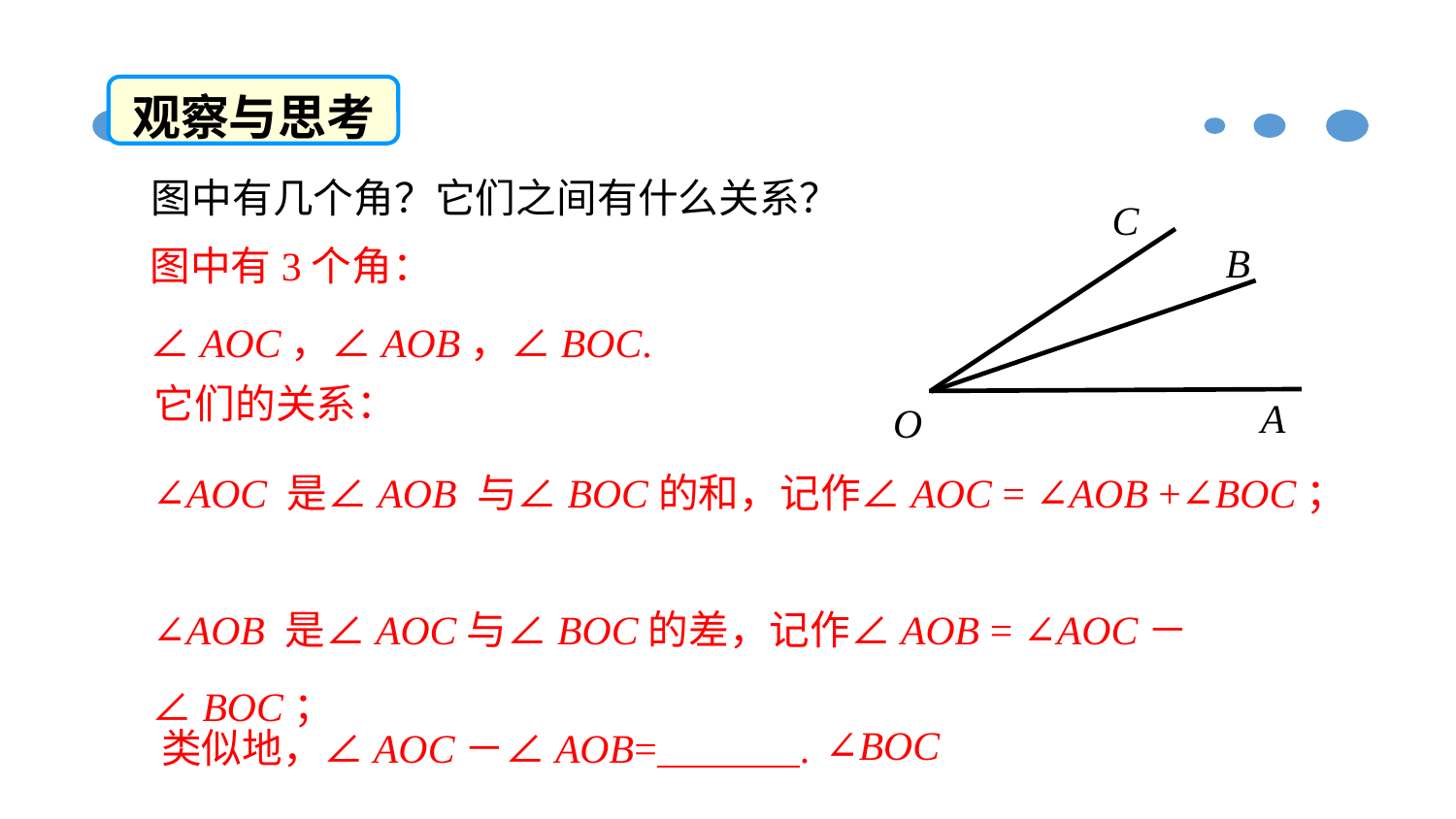

观察与思考
图中有几个角？它们之间有什么关系？
C
B
A
O
图中有3个角：∠AOC，∠AOB，∠BOC.
它们的关系：
∠AOC 是∠AOB 与∠BOC的和，记作∠AOC = ∠AOB +∠BOC；
∠AOB 是∠AOC与∠BOC的差，记作∠AOB = ∠AOC－∠BOC；
类似地，∠AOC－∠AOB=              .
∠BOC